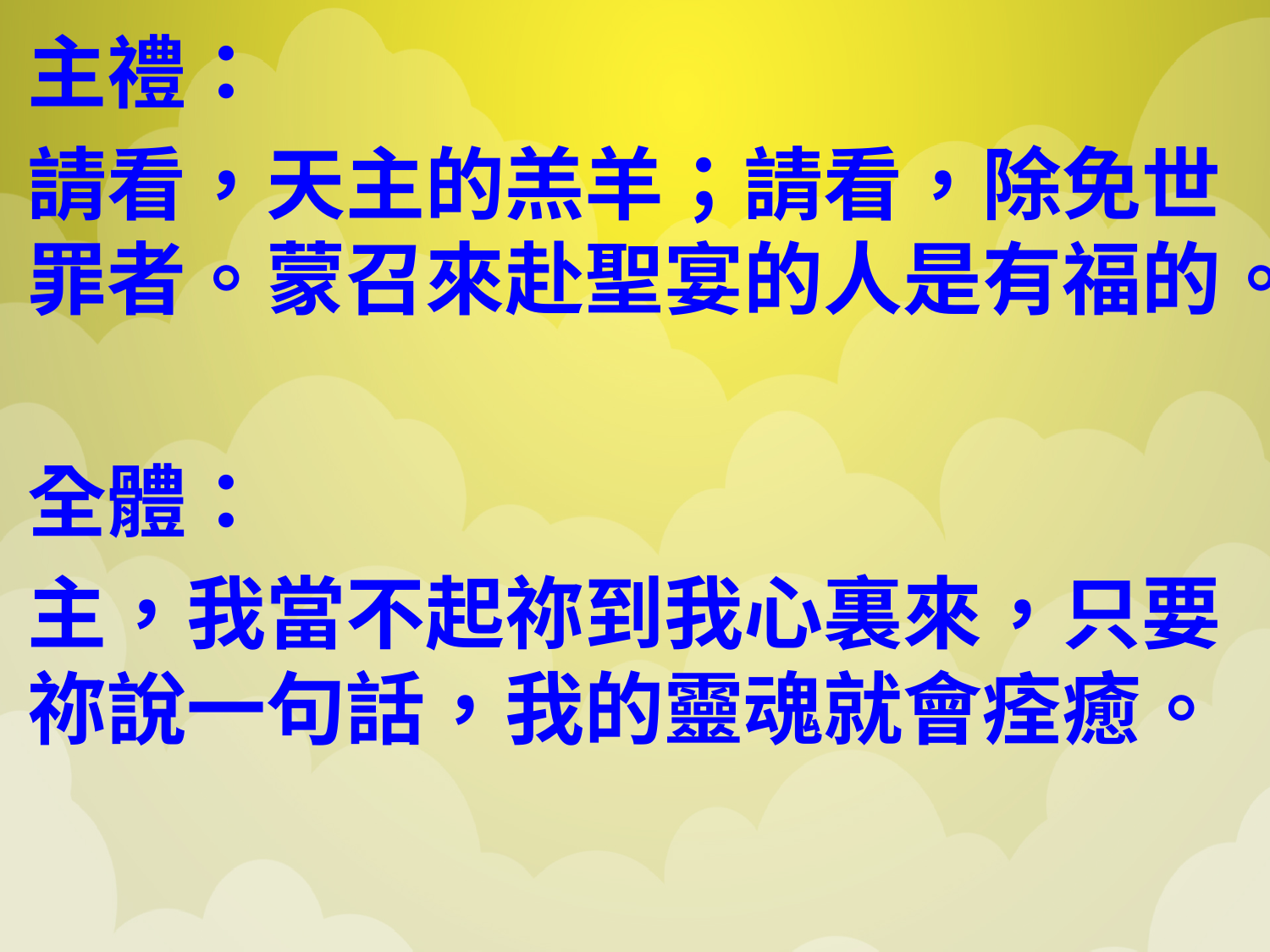

主禮：
請看，天主的羔羊；請看，除免世罪者。蒙召來赴聖宴的人是有福的。

全體：
主，我當不起祢到我心裏來，只要祢說一句話，我的靈魂就會痊癒。